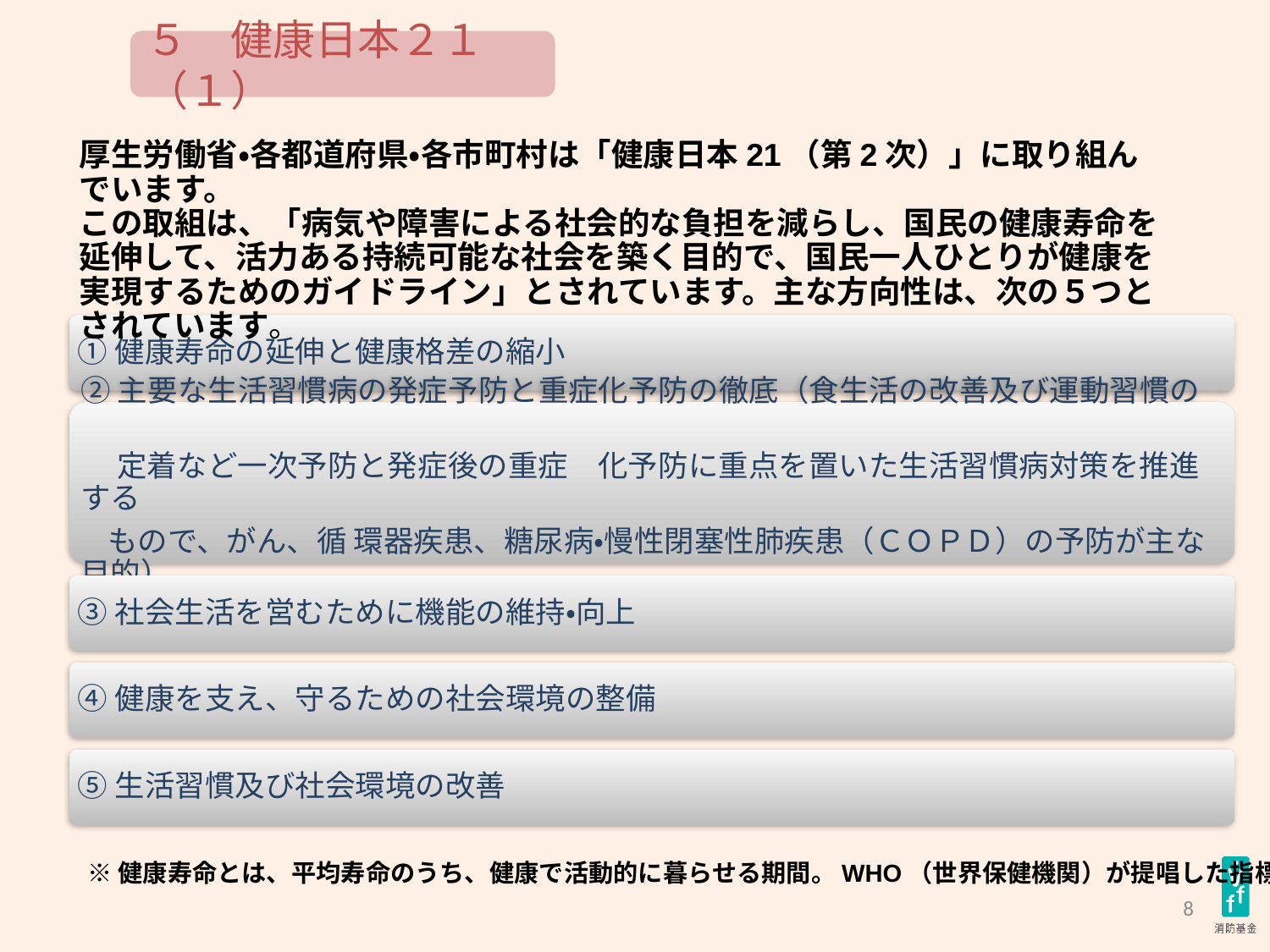

５　健康日本２１（１）
厚生労働省・各都道府県・各市町村は「健康日本21（第2次）」に取り組んでいます。
この取組は、「病気や障害による社会的な負担を減らし、国民の健康寿命を延伸して、活力ある持続可能な社会を築く目的で、国民一人ひとりが健康を実現するためのガイドライン」とされています。主な方向性は、次の５つとされています。
①健康寿命の延伸と健康格差の縮小
②主要な生活習慣病の発症予防と重症化予防の徹底（食生活の改善及び運動習慣の
　 定着など一次予防と発症後の重症　化予防に重点を置いた生活習慣病対策を推進する
   もので、がん、循 環器疾患、糖尿病・慢性閉塞性肺疾患（ＣＯＰＤ）の予防が主な目的）
③社会生活を営むために機能の維持・向上
④健康を支え、守るための社会環境の整備
⑤生活習慣及び社会環境の改善
※健康寿命とは、平均寿命のうち、健康で活動的に暮らせる期間。WHO（世界保健機関）が提唱した指標
8